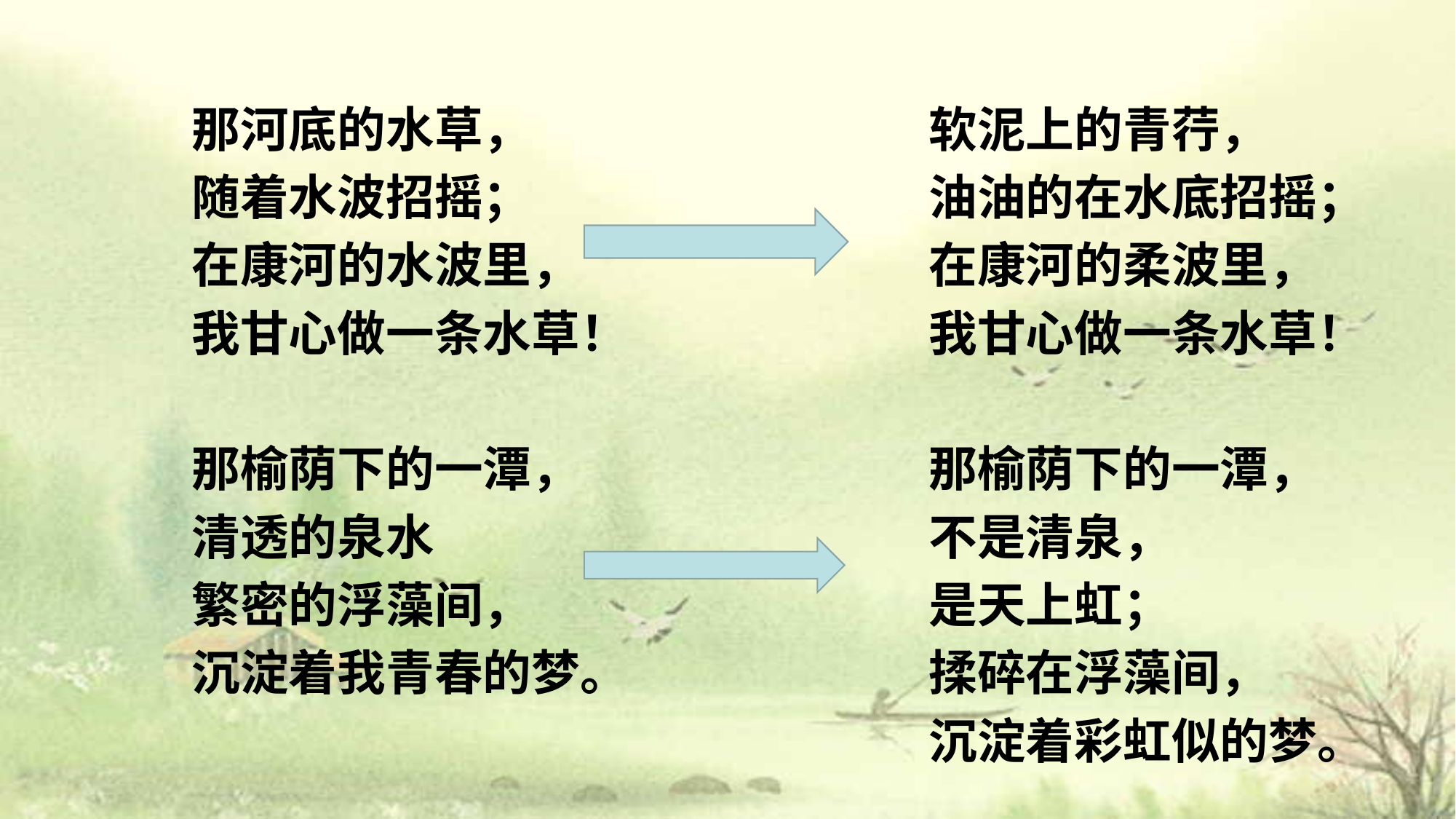

那河底的水草，
随着水波招摇；
在康河的水波里，
我甘心做一条水草！

那榆荫下的一潭，
清透的泉水
繁密的浮藻间，
沉淀着我青春的梦。
软泥上的青荇，
油油的在水底招摇；
在康河的柔波里，
我甘心做一条水草！

那榆荫下的一潭，
不是清泉，
是天上虹；
揉碎在浮藻间，
沉淀着彩虹似的梦。